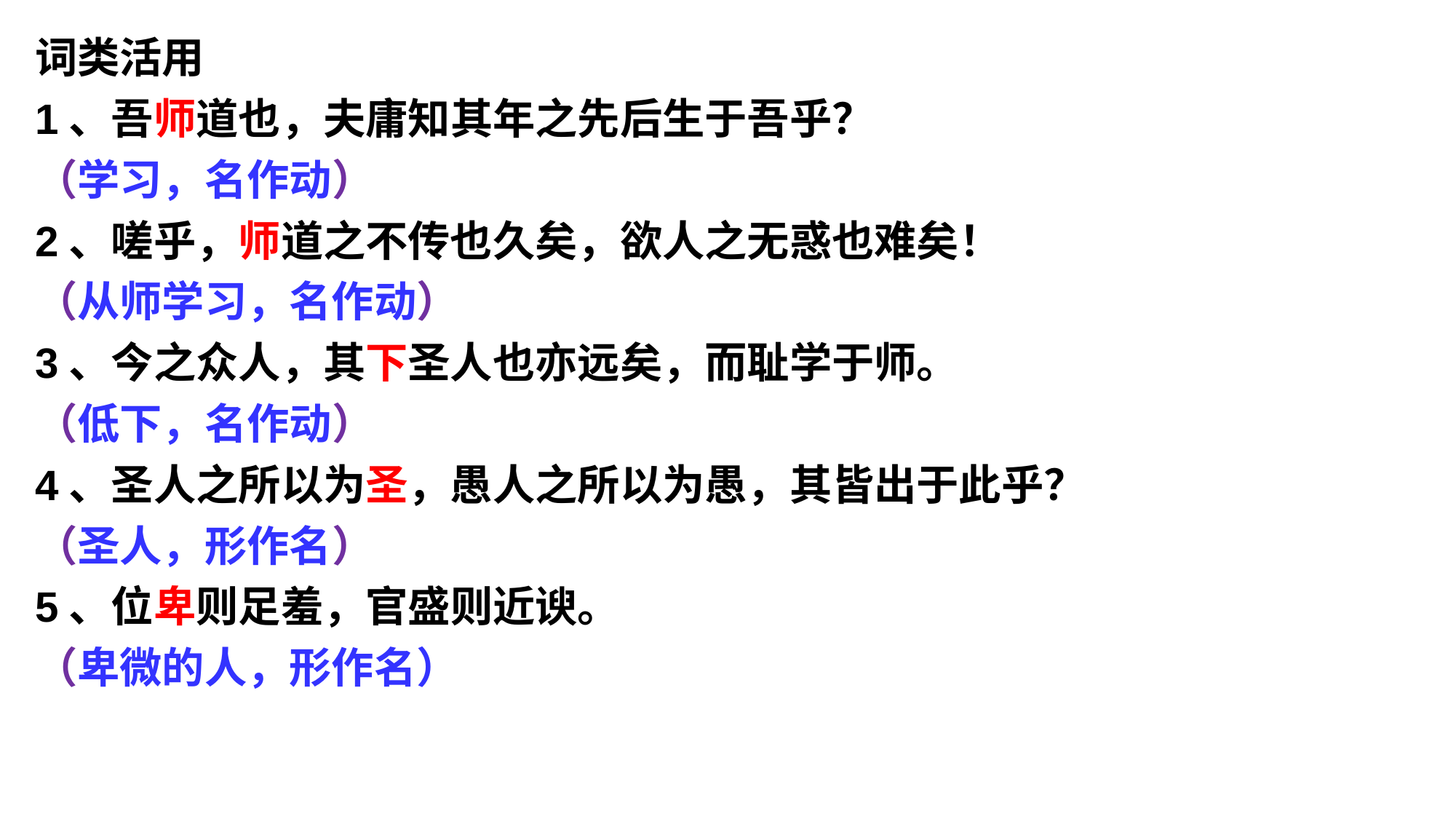

词类活用
1、吾师道也，夫庸知其年之先后生于吾乎？
（学习，名作动）
2、嗟乎，师道之不传也久矣，欲人之无惑也难矣！
（从师学习，名作动）
3、今之众人，其下圣人也亦远矣，而耻学于师。
（低下，名作动）
4、圣人之所以为圣，愚人之所以为愚，其皆出于此乎？
（圣人，形作名）
5、位卑则足羞，官盛则近谀。
（卑微的人，形作名）